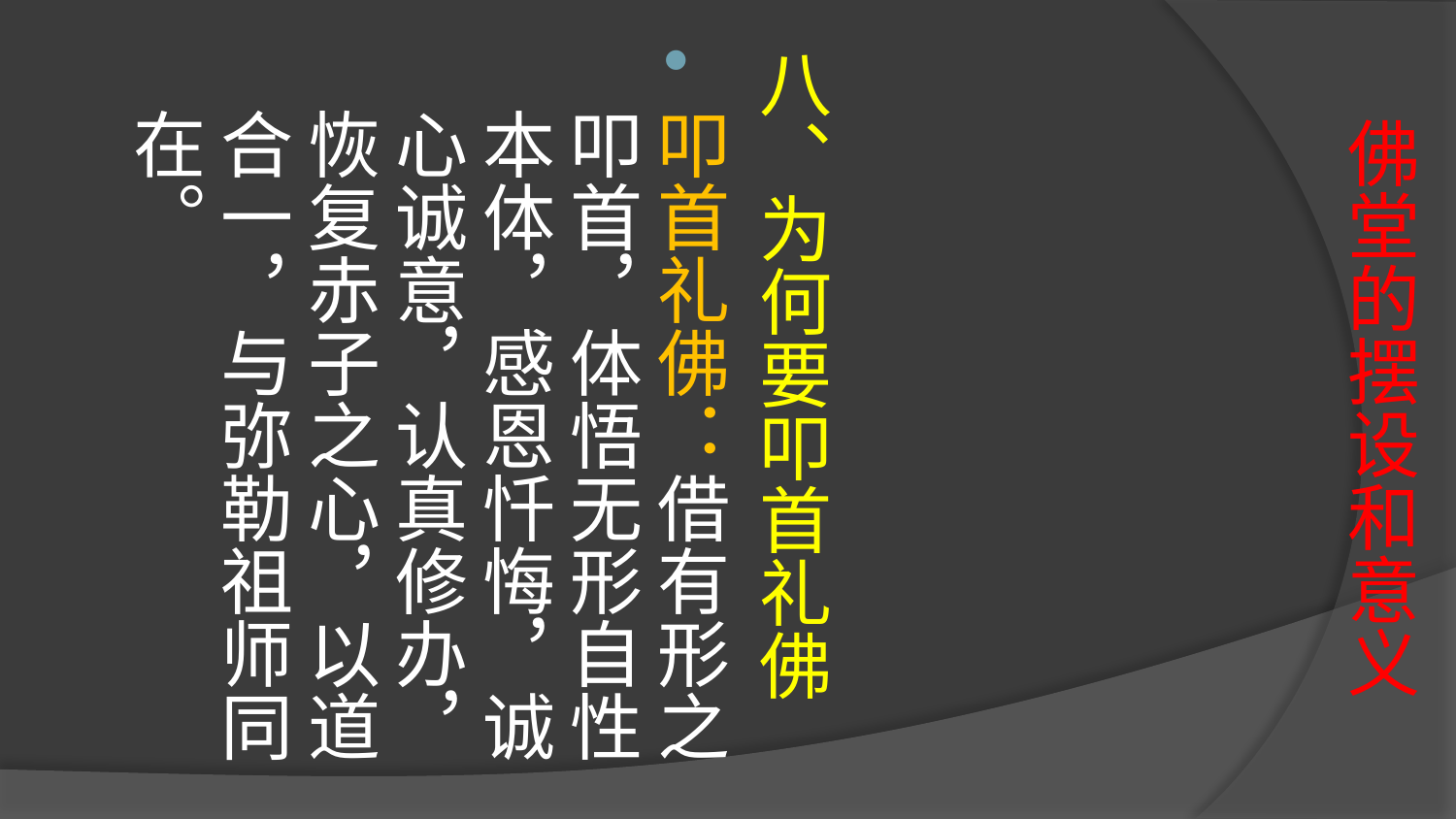

# 佛堂的摆设和意义
八、为何要叩首礼佛
叩首礼佛：借有形之叩首，体悟无形自性本体，感恩忏悔，诚心诚意，认真修办，恢复赤子之心，以道合一，与弥勒祖师同在。